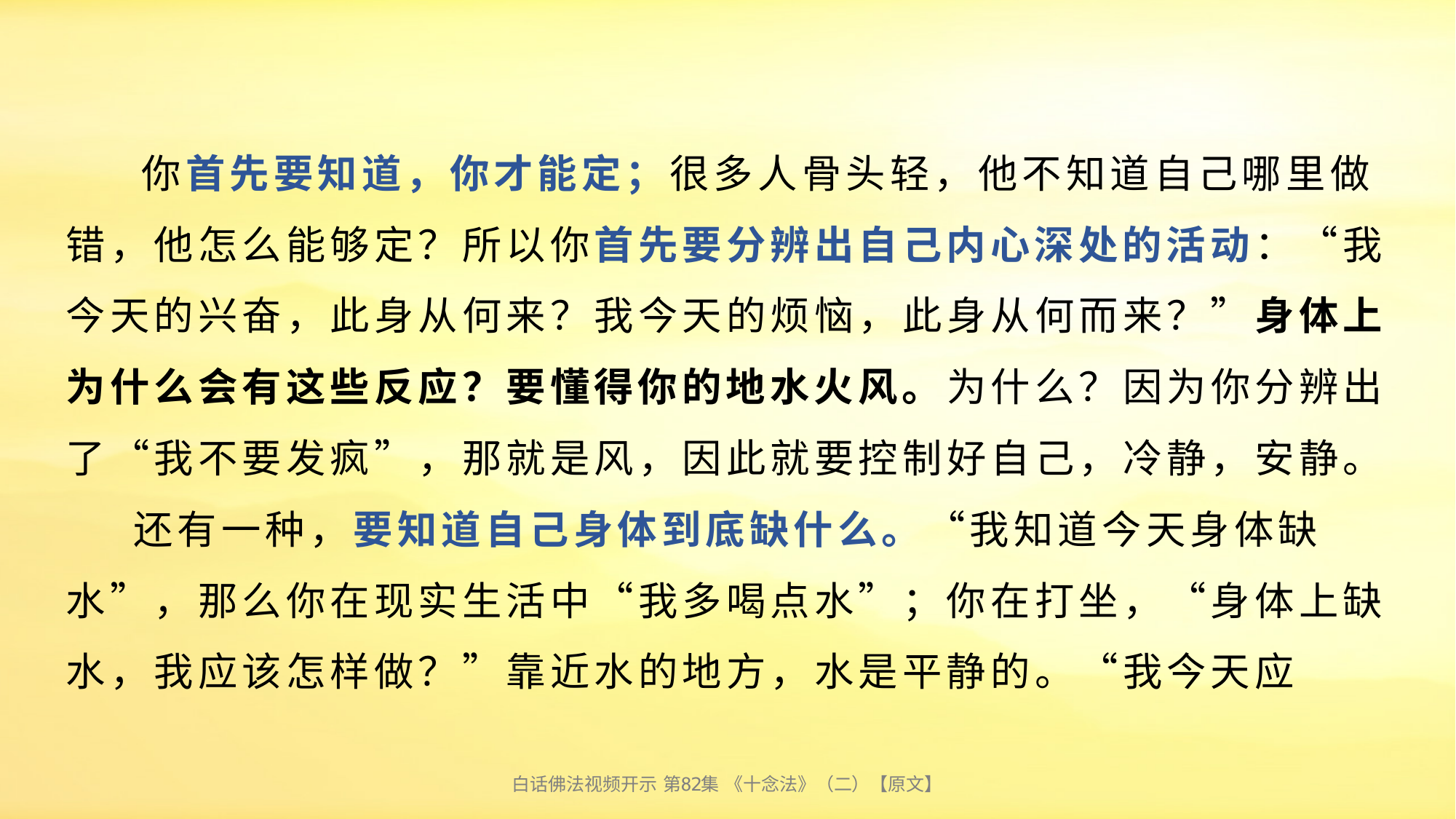

# 你首先要知道，你才能定；很多人骨头轻，他不知道自己哪里做错，他怎么能够定？所以你首先要分辨出自己内心深处的活动：“我今天的兴奋，此身从何来？我今天的烦恼，此身从何而来？”身体上为什么会有这些反应？要懂得你的地水火风。为什么？因为你分辨出了“我不要发疯”，那就是风，因此就要控制好自己，冷静，安静。 还有一种，要知道自己身体到底缺什么。“我知道今天身体缺水”，那么你在现实生活中“我多喝点水”；你在打坐，“身体上缺水，我应该怎样做？”靠近水的地方，水是平静的。“我今天应
白话佛法视频开示 第82集 《十念法》（二）【原文】